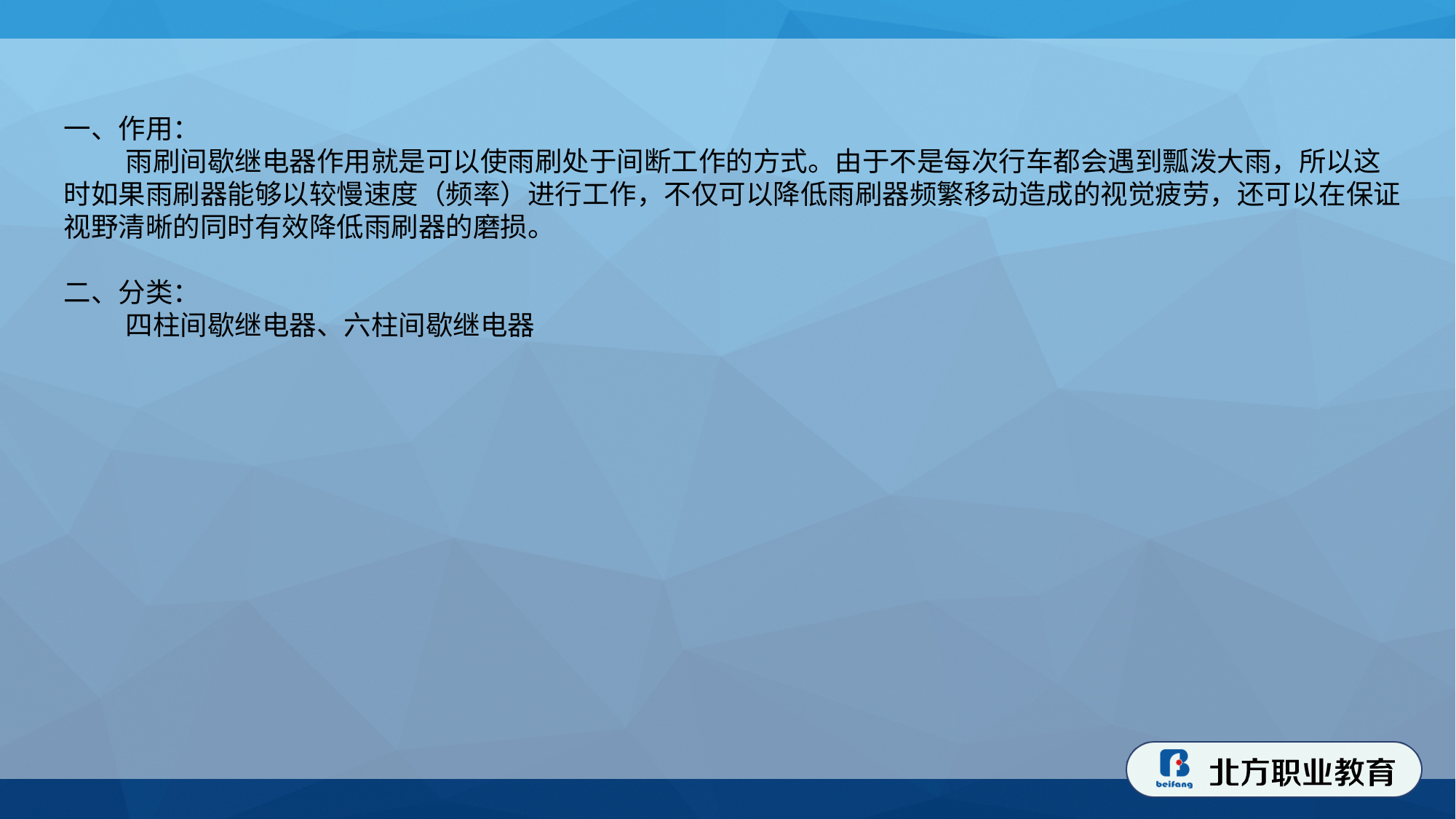

一、作用：
         雨刷间歇继电器作用就是可以使雨刷处于间断工作的方式。由于不是每次行车都会遇到瓢泼大雨，所以这时如果雨刷器能够以较慢速度（频率）进行工作，不仅可以降低雨刷器频繁移动造成的视觉疲劳，还可以在保证视野清晰的同时有效降低雨刷器的磨损。

二、分类：
         四柱间歇继电器、六柱间歇继电器